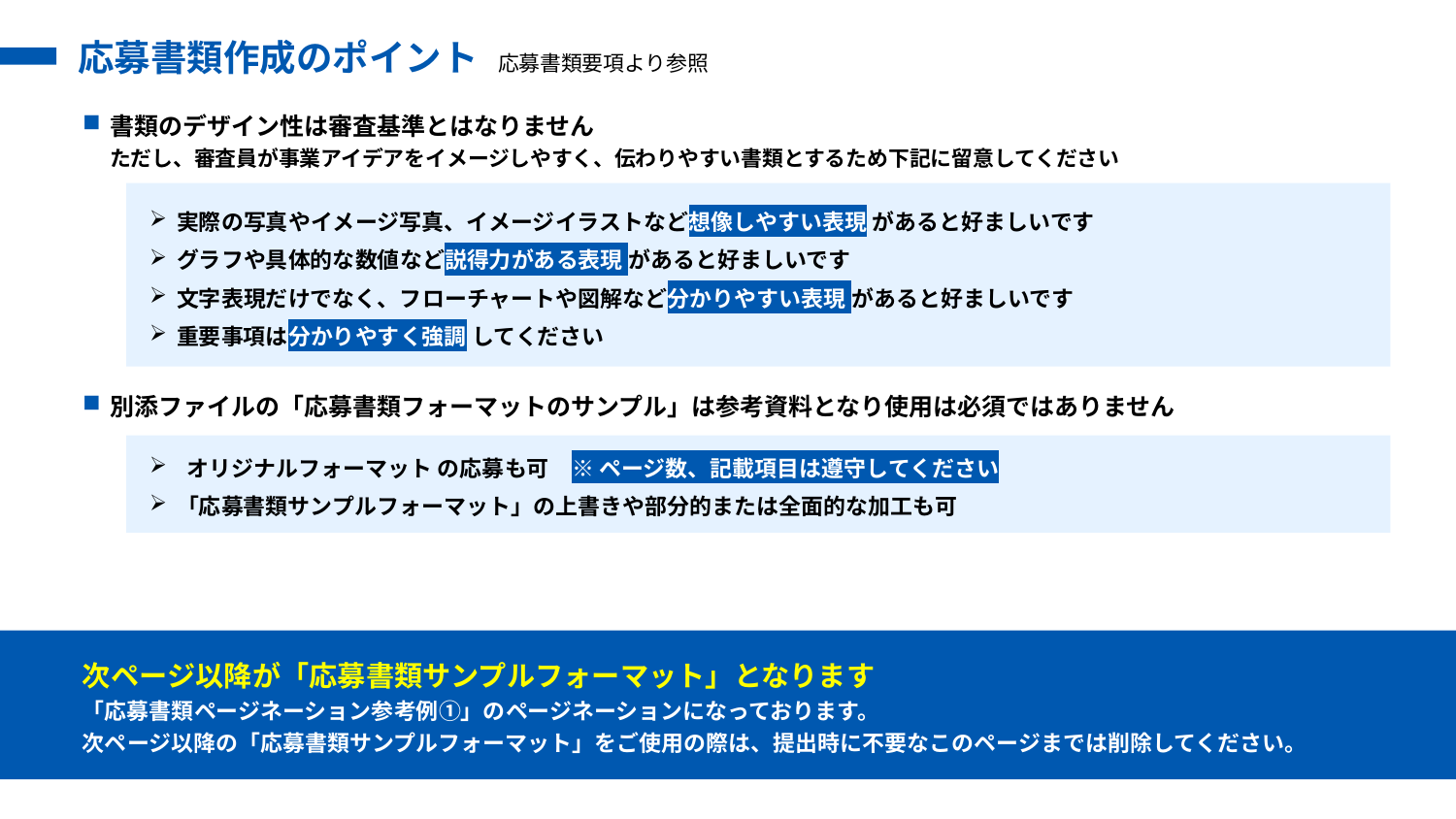

# 応募書類作成のポイント
応募書類要項より参照
書類のデザイン性は審査基準とはなりません
ただし、審査員が事業アイデアをイメージしやすく、伝わりやすい書類とするため下記に留意してください

実際の写真やイメージ写真、イメージイラストなど想像しやすい表現 があると好ましいです
グラフや具体的な数値など説得力がある表現 があると好ましいです
文字表現だけでなく、フローチャートや図解など分かりやすい表現 があると好ましいです
重要事項は分かりやすく強調 してください
別添ファイルの「応募書類フォーマットのサンプル」は参考資料となり使用は必須ではありません

 オリジナルフォーマット の応募も可　※ ページ数、記載項目は遵守してください
「応募書類サンプルフォーマット」の上書きや部分的または全面的な加工も可

次ページ以降が「応募書類サンプルフォーマット」となります
「応募書類ページネーション参考例①」のページネーションになっております。
次ページ以降の「応募書類サンプルフォーマット」をご使用の際は、提出時に不要なこのページまでは削除してください。